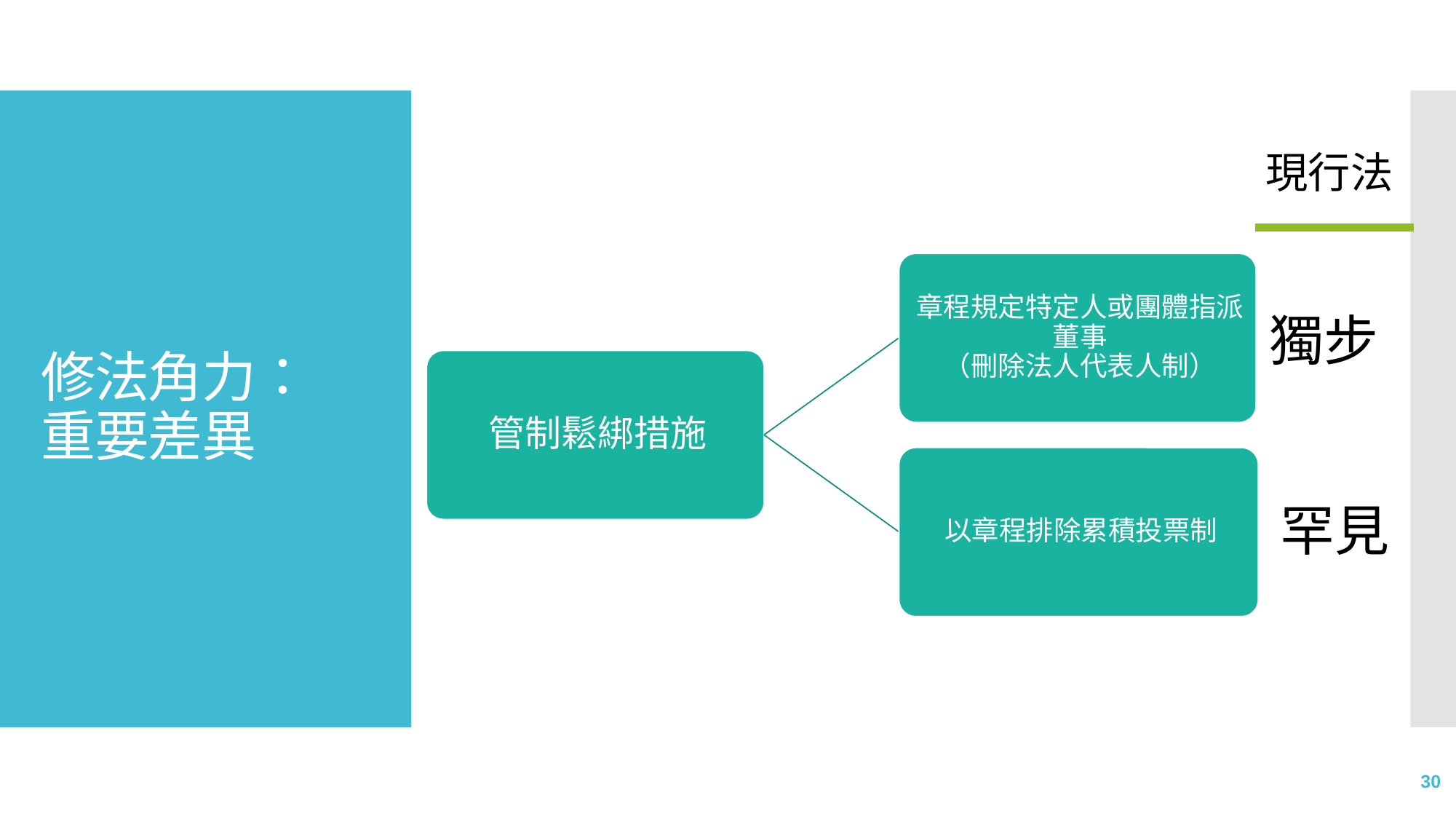

# 修法角力： 重要差異
現行法
管制鬆綁措施

章程規定特定人或團體指派董事
（刪除法人代表人制）

以章程排除累積投票制
獨步
罕見
30